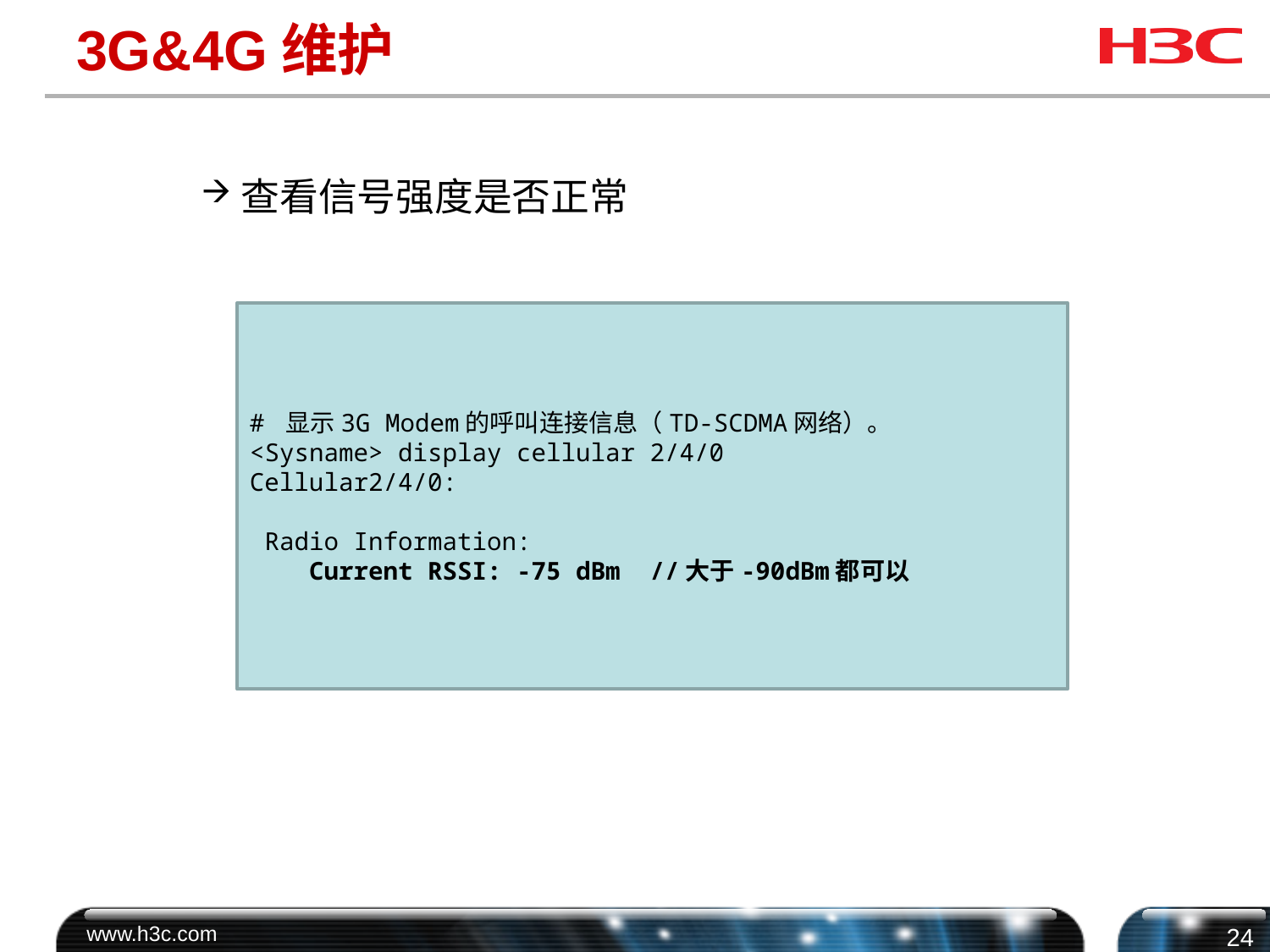

# 3G&4G维护
查看信号强度是否正常

# 显示3G Modem的呼叫连接信息（TD-SCDMA网络）。
<Sysname> display cellular 2/4/0
Cellular2/4/0:

 Radio Information:
    Current RSSI: -75 dBm  //大于-90dBm都可以